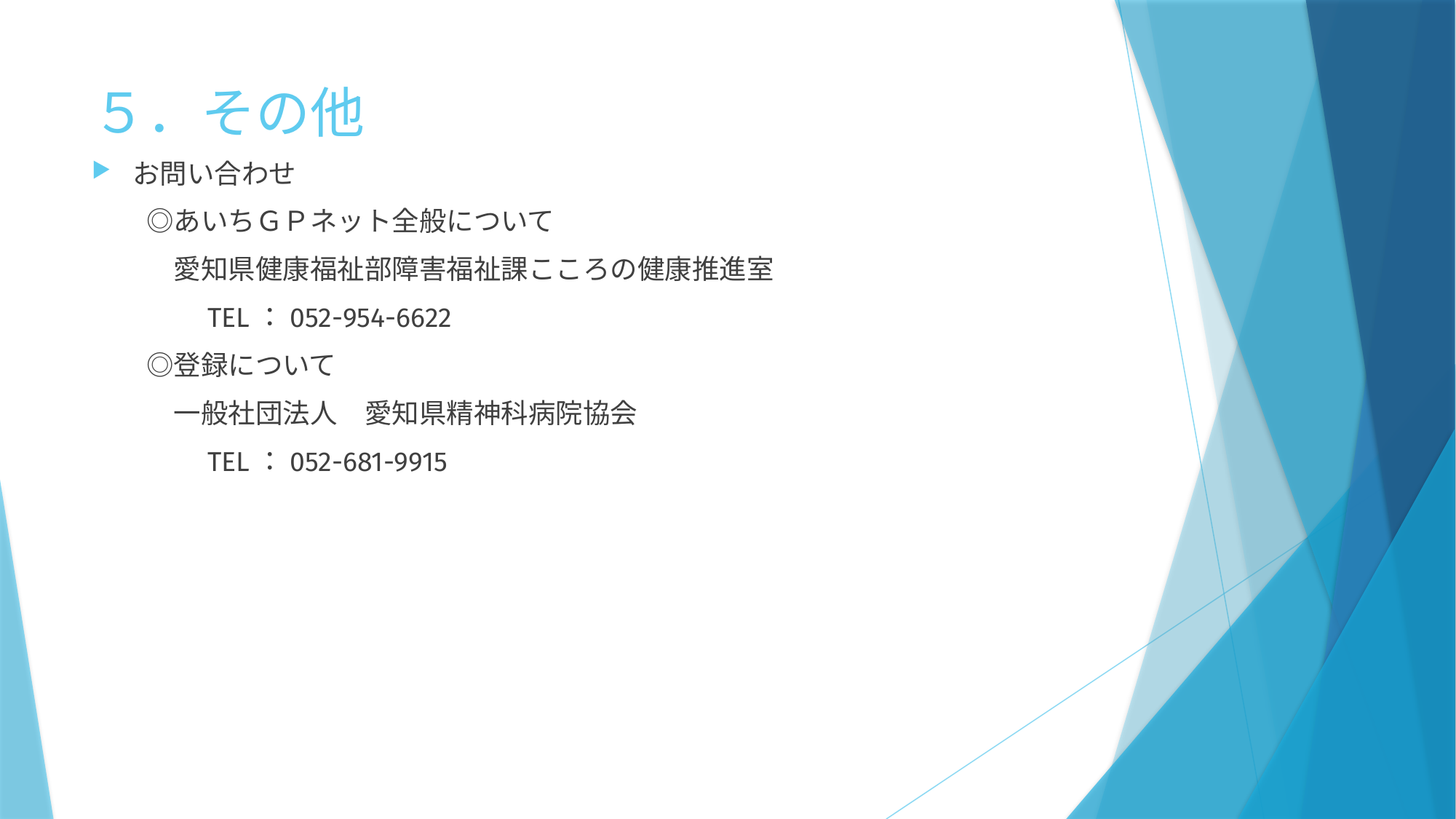

# ５．その他
お問い合わせ
　　◎あいちＧＰネット全般について
　　　愛知県健康福祉部障害福祉課こころの健康推進室
　　　　TEL：052-954-6622
　　◎登録について
　　　一般社団法人　愛知県精神科病院協会
　　　　TEL：052-681-9915